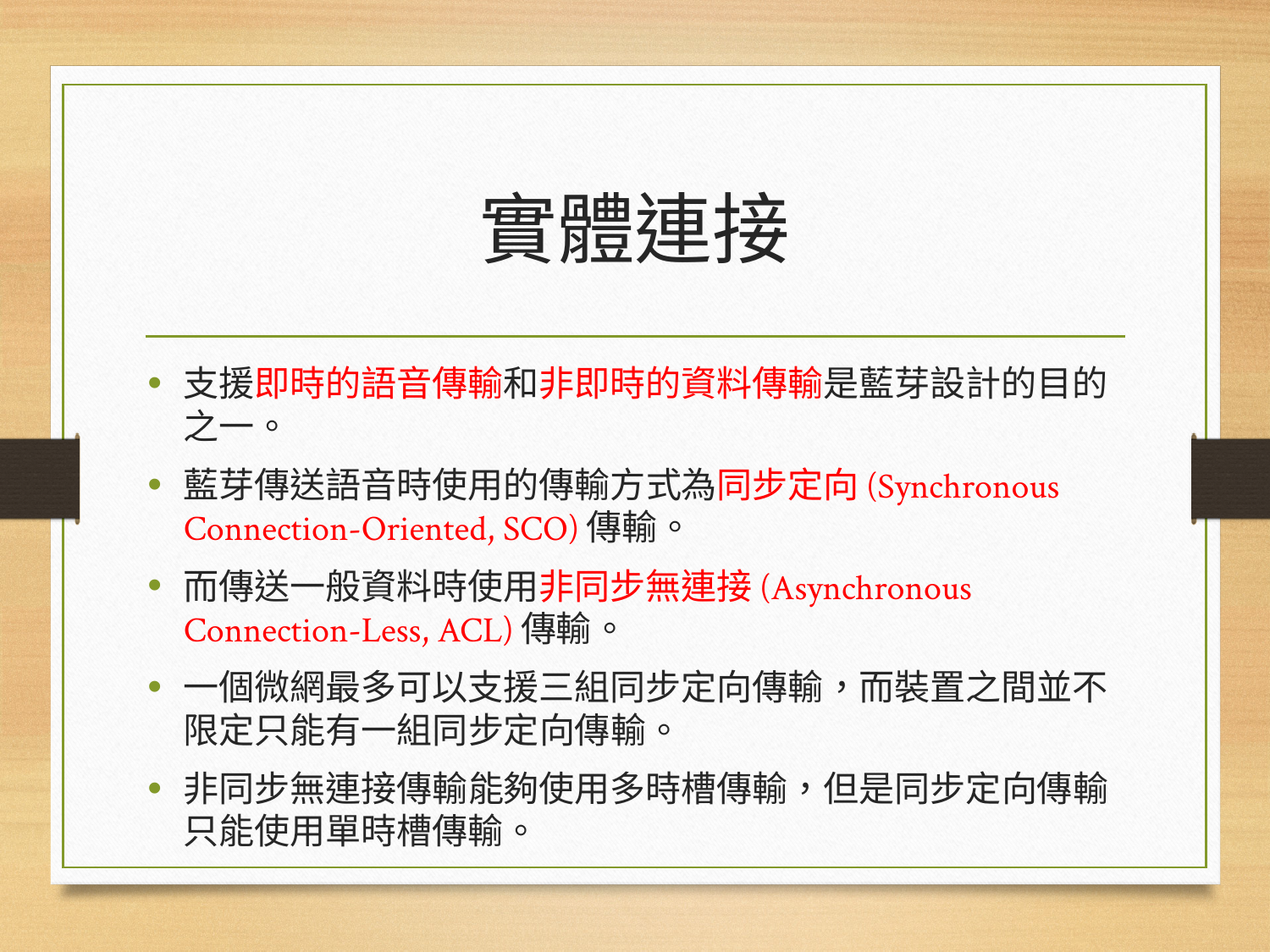

# 實體連接
支援即時的語音傳輸和非即時的資料傳輸是藍芽設計的目的之一。
藍芽傳送語音時使用的傳輸方式為同步定向(Synchronous Connection-Oriented, SCO)傳輸。
而傳送一般資料時使用非同步無連接(Asynchronous Connection-Less, ACL)傳輸。
一個微網最多可以支援三組同步定向傳輸，而裝置之間並不限定只能有一組同步定向傳輸。
非同步無連接傳輸能夠使用多時槽傳輸，但是同步定向傳輸只能使用單時槽傳輸。